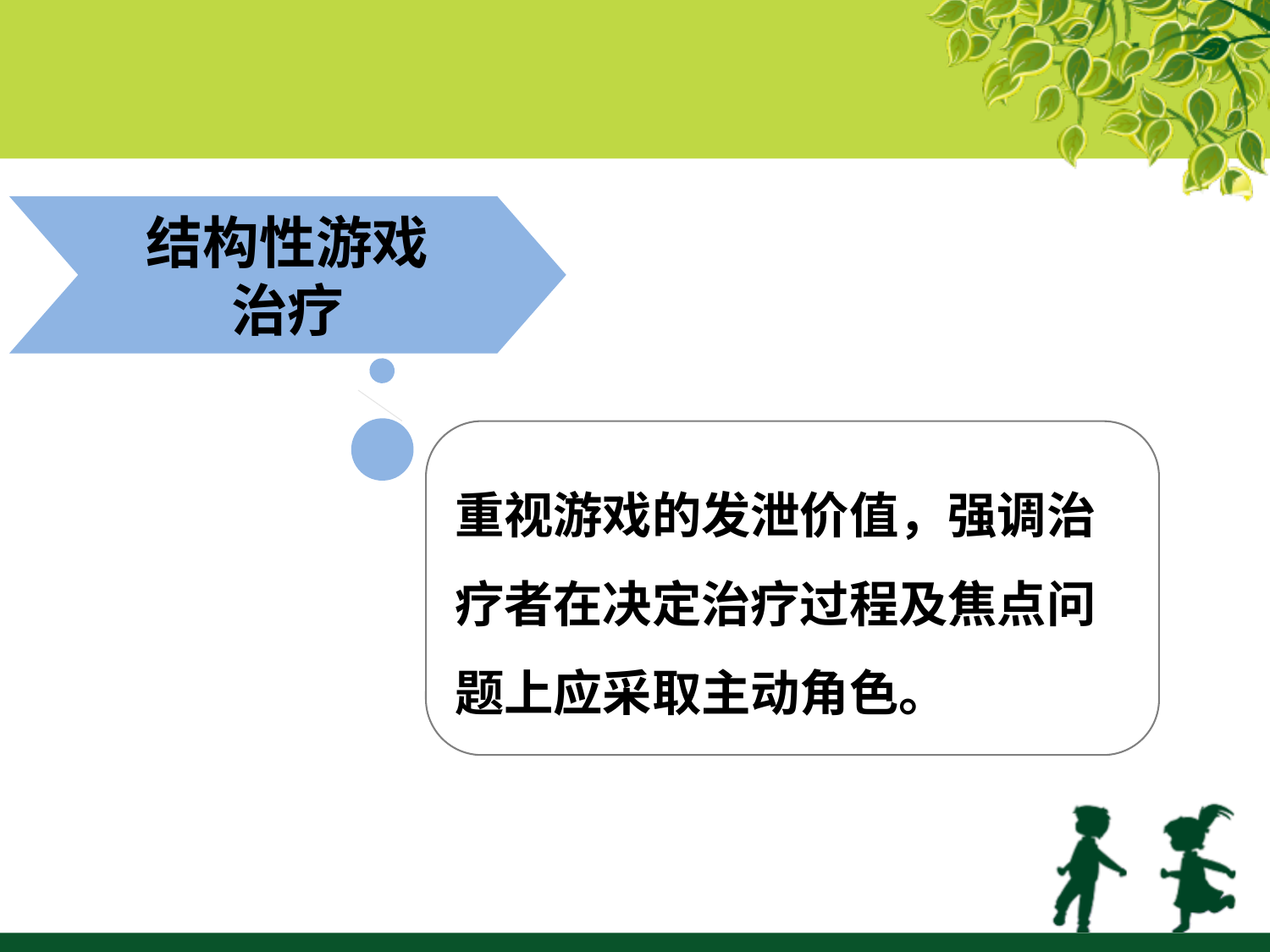

结构性游戏
治疗

重视游戏的发泄价值，强调治疗者在决定治疗过程及焦点问题上应采取主动角色。